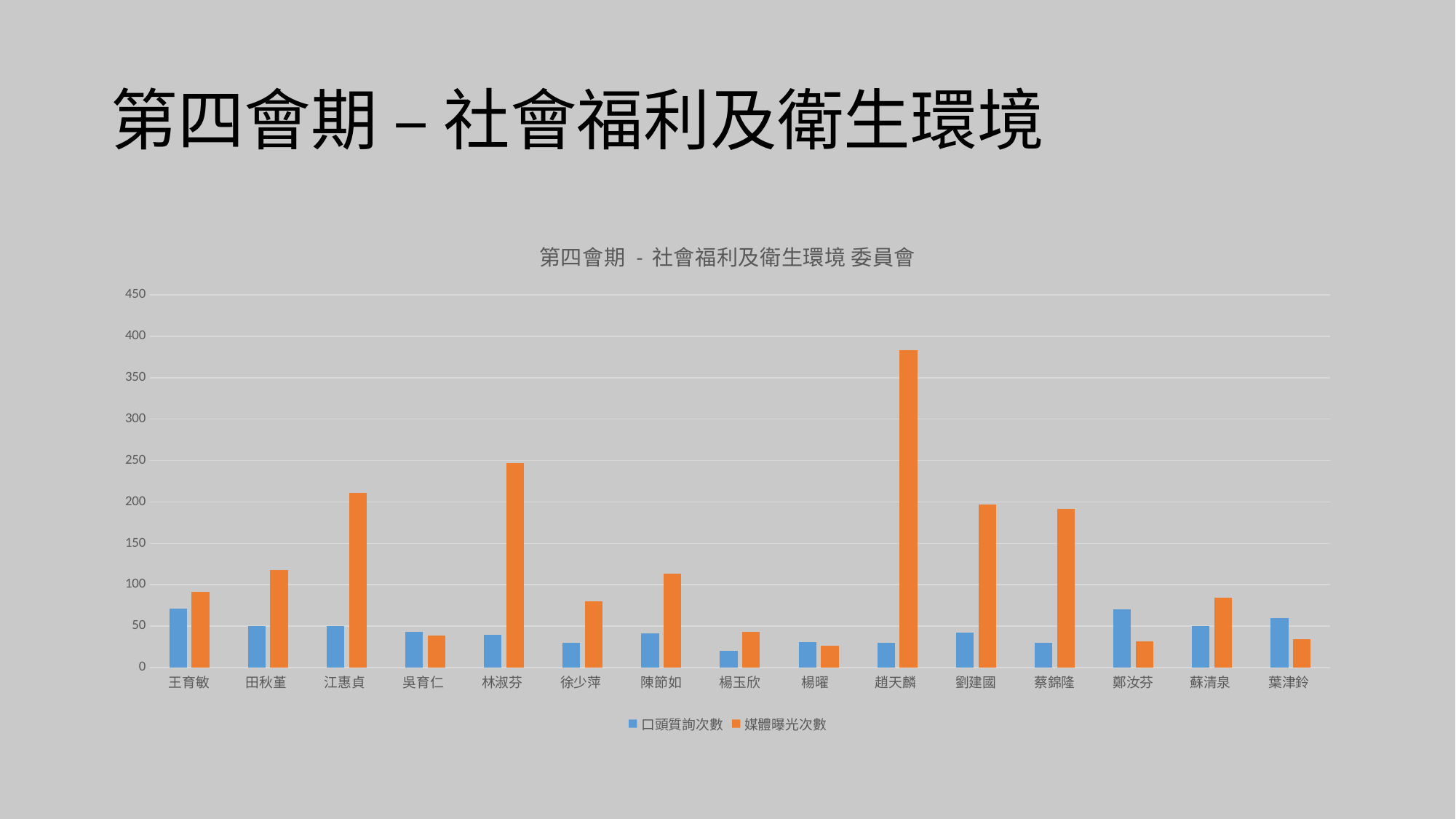

# 第四會期 – 社會福利及衛生環境

### Chart: 第四會期 - 社會福利及衛生環境 委員會

| Category | 口頭質詢次數 | 媒體曝光次數 |
|---|---|---|
| 王育敏 | 71.0 | 91.0 |
| 田秋堇  | 50.0 | 118.0 |
| 江惠貞  | 50.0 | 211.0 |
| 吳育仁  | 43.0 | 39.0 |
| 林淑芬  | 40.0 | 247.0 |
| 徐少萍  | 30.0 | 80.0 |
| 陳節如 | 41.0 | 113.0 |
| 楊玉欣 | 20.0 | 43.0 |
| 楊曜   | 31.0 | 26.0 |
| 趙天麟  | 30.0 | 383.0 |
| 劉建國 | 42.0 | 197.0 |
| 蔡錦隆 | 30.0 | 192.0 |
| 鄭汝芬 | 70.0 | 32.0 |
| 蘇清泉  | 50.0 | 84.0 |
| 葉津鈴  | 60.0 | 34.0 |